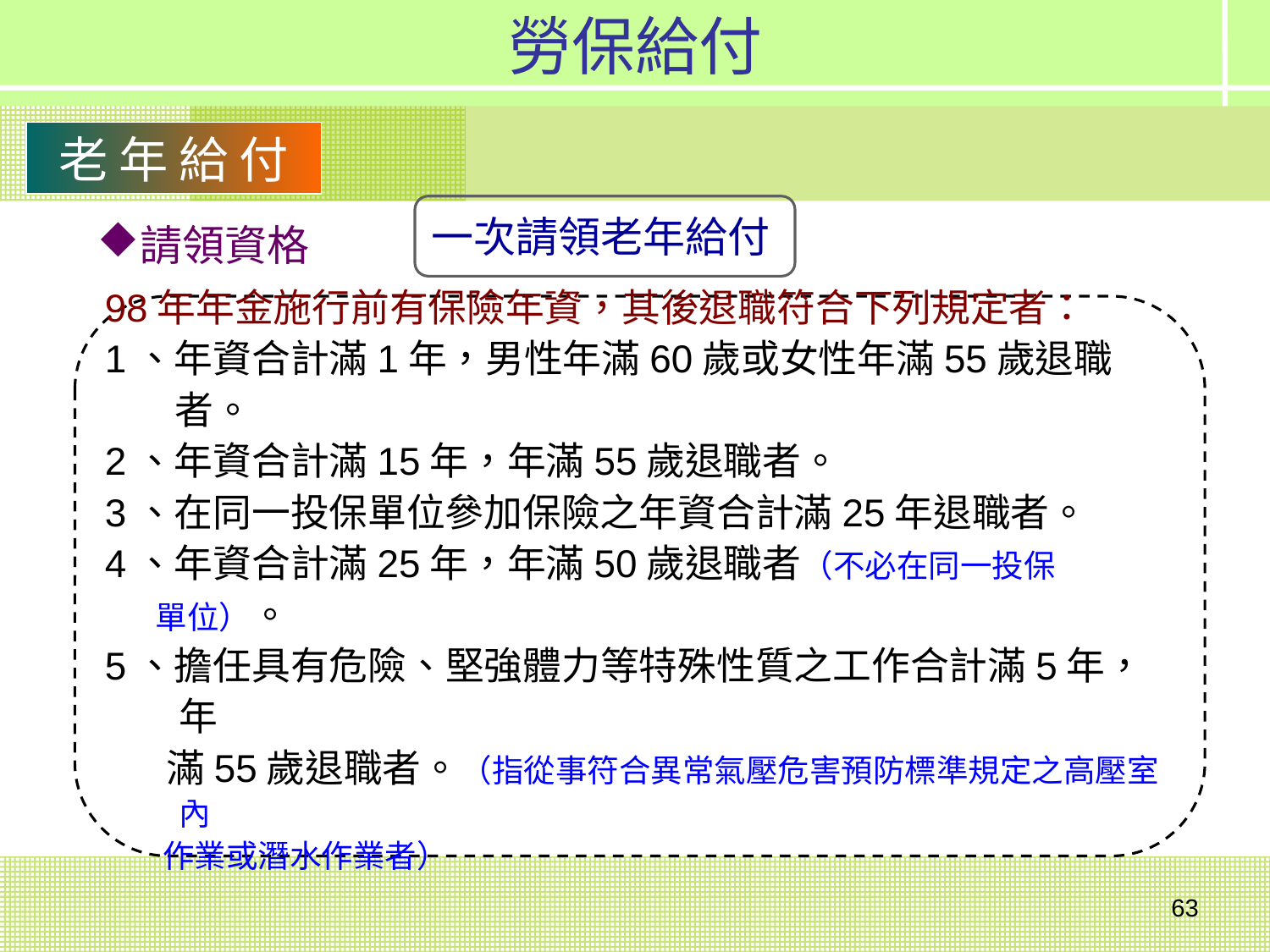

勞保給付

老 年 給 付
一次請領老年給付
請領資格
98年年金施行前有保險年資，其後退職符合下列規定者：
1、年資合計滿1年，男性年滿60歲或女性年滿55歲退職
       者。
2、年資合計滿15年，年滿55歲退職者。
3、在同一投保單位參加保險之年資合計滿25年退職者。
4、年資合計滿25年，年滿50歲退職者（不必在同一投保
      單位）。
5、擔任具有危險、堅強體力等特殊性質之工作合計滿5年，年
      滿55歲退職者。（指從事符合異常氣壓危害預防標準規定之高壓室內
       作業或潛水作業者）
63